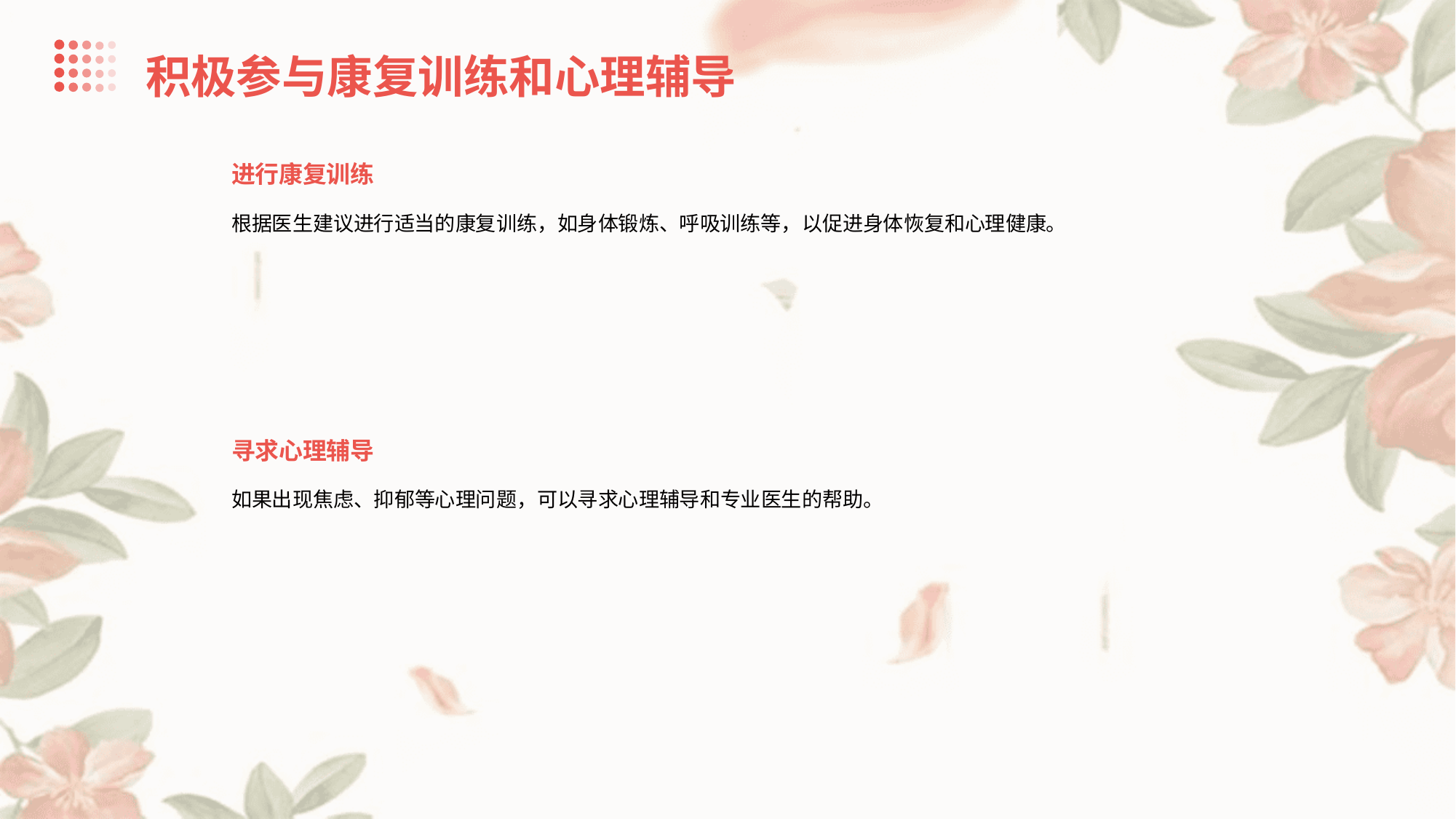

积极参与康复训练和心理辅导

进行康复训练
根据医生建议进行适当的康复训练，如身体锻炼、呼吸训练等，以促进身体恢复和心理健康。
寻求心理辅导
如果出现焦虑、抑郁等心理问题，可以寻求心理辅导和专业医生的帮助。